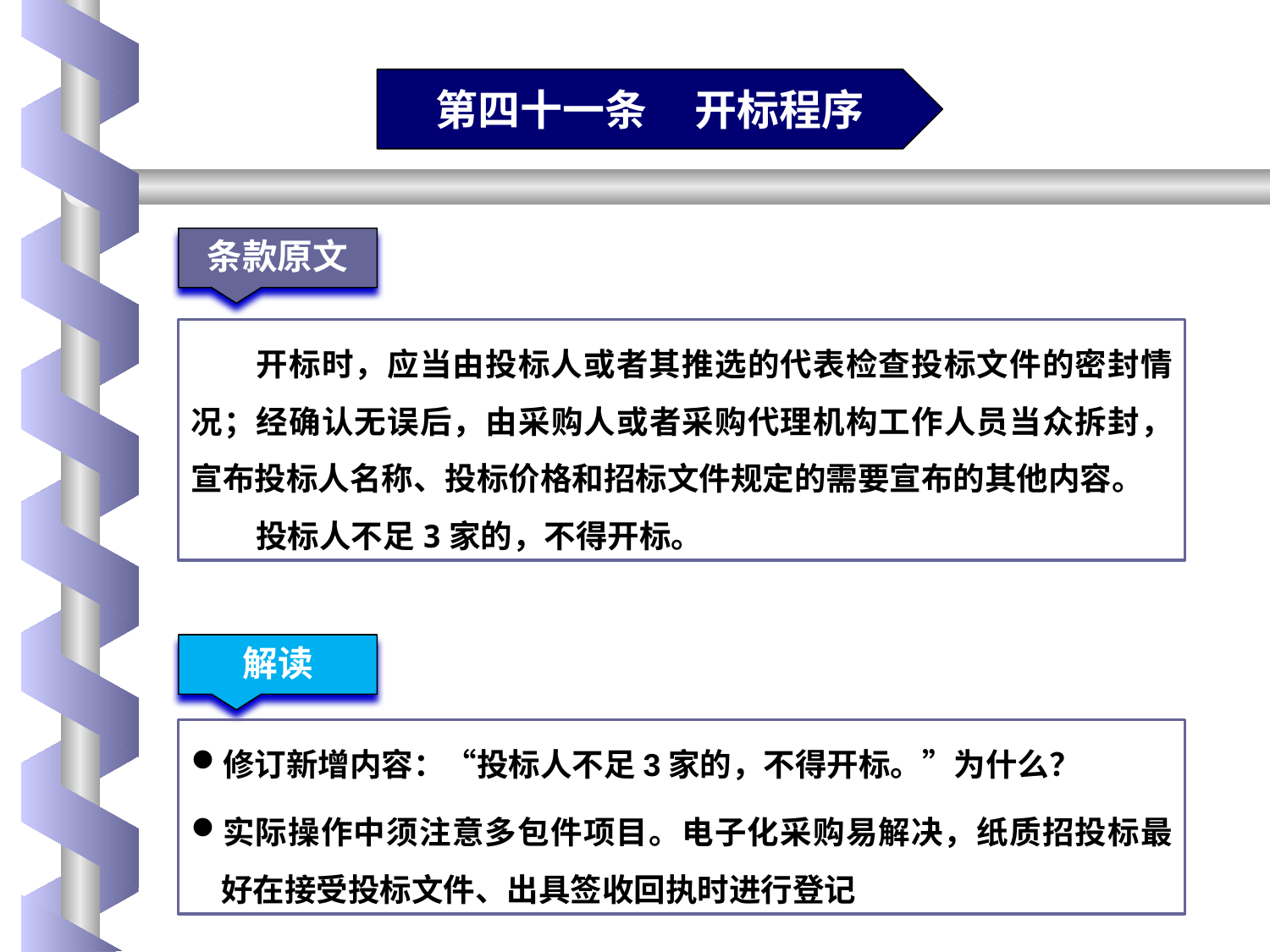

第四十一条     开标程序
条款原文
开标时，应当由投标人或者其推选的代表检查投标文件的密封情况；经确认无误后，由采购人或者采购代理机构工作人员当众拆封，宣布投标人名称、投标价格和招标文件规定的需要宣布的其他内容。
投标人不足3家的，不得开标。
解读
修订新增内容：“投标人不足3家的，不得开标。”为什么？
实际操作中须注意多包件项目。电子化采购易解决，纸质招投标最好在接受投标文件、出具签收回执时进行登记